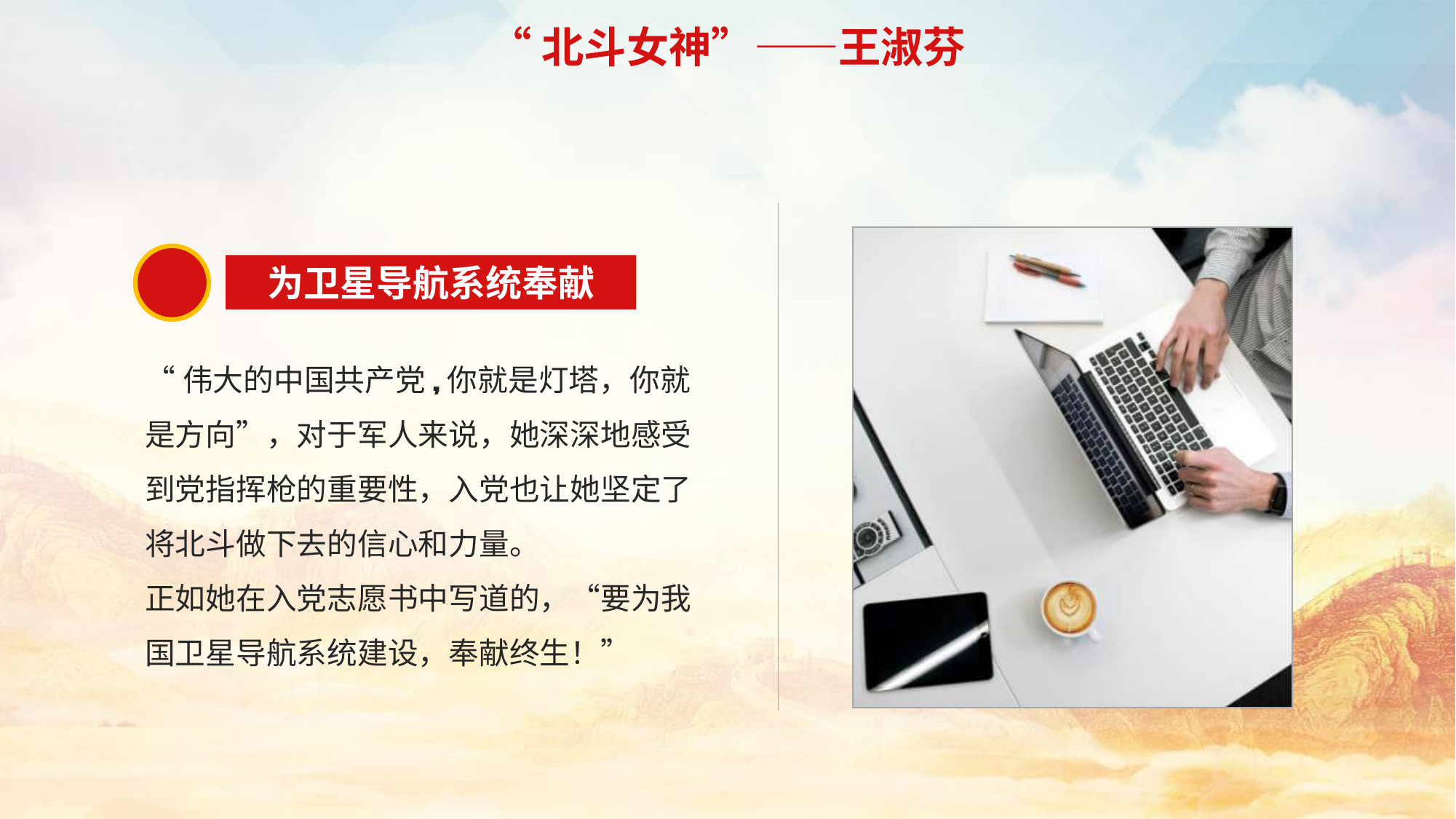

“北斗女神”——王淑芬

为卫星导航系统奉献
“伟大的中国共产党,你就是灯塔，你就是方向”，对于军人来说，她深深地感受到党指挥枪的重要性，入党也让她坚定了将北斗做下去的信心和力量。
正如她在入党志愿书中写道的，“要为我国卫星导航系统建设，奉献终生！”